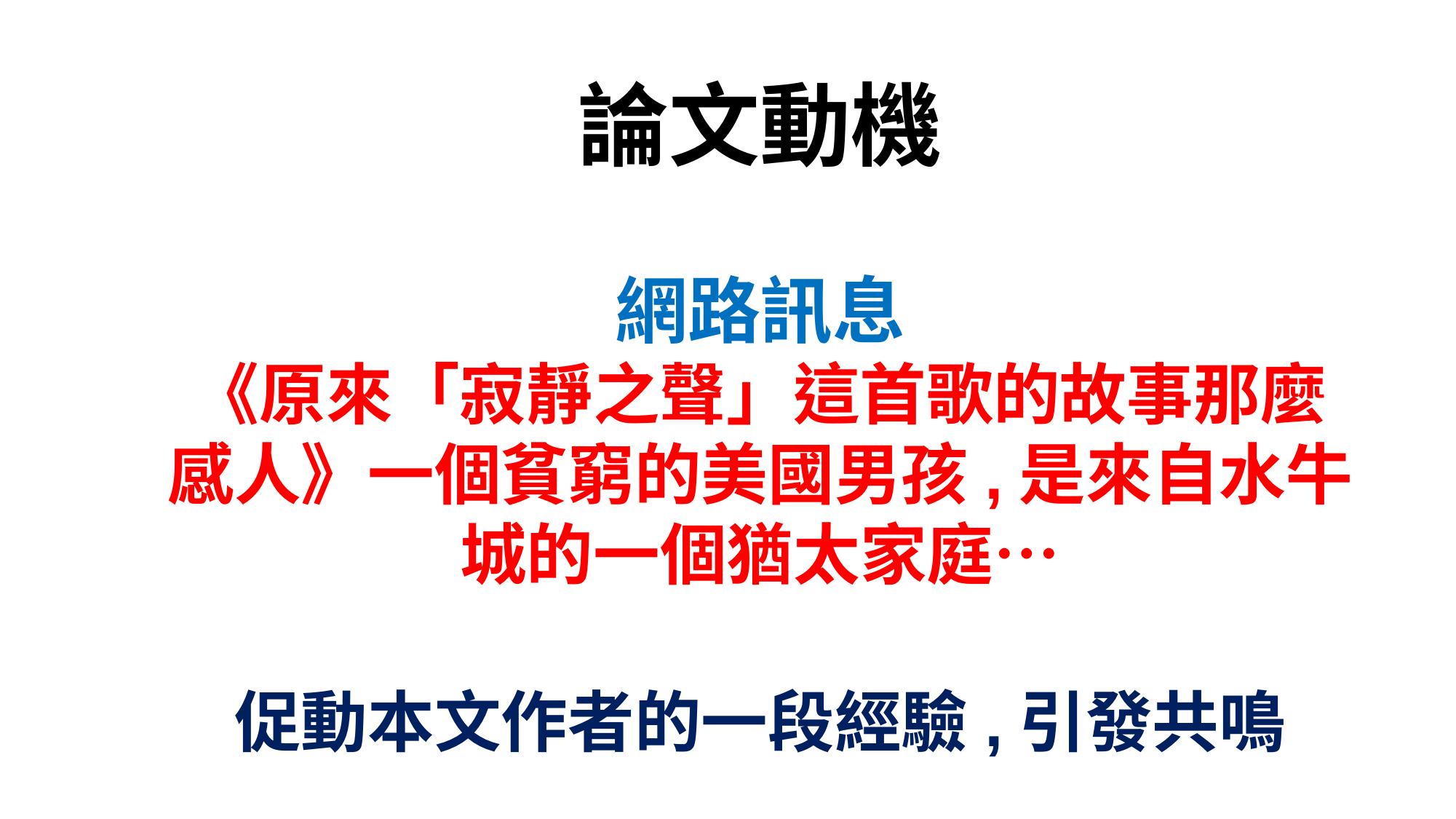

論文動機

網路訊息
《原來「寂靜之聲」這首歌的故事那麼感人》一個貧窮的美國男孩,是來自水牛城的一個猶太家庭…

促動本文作者的一段經驗,引發共鳴